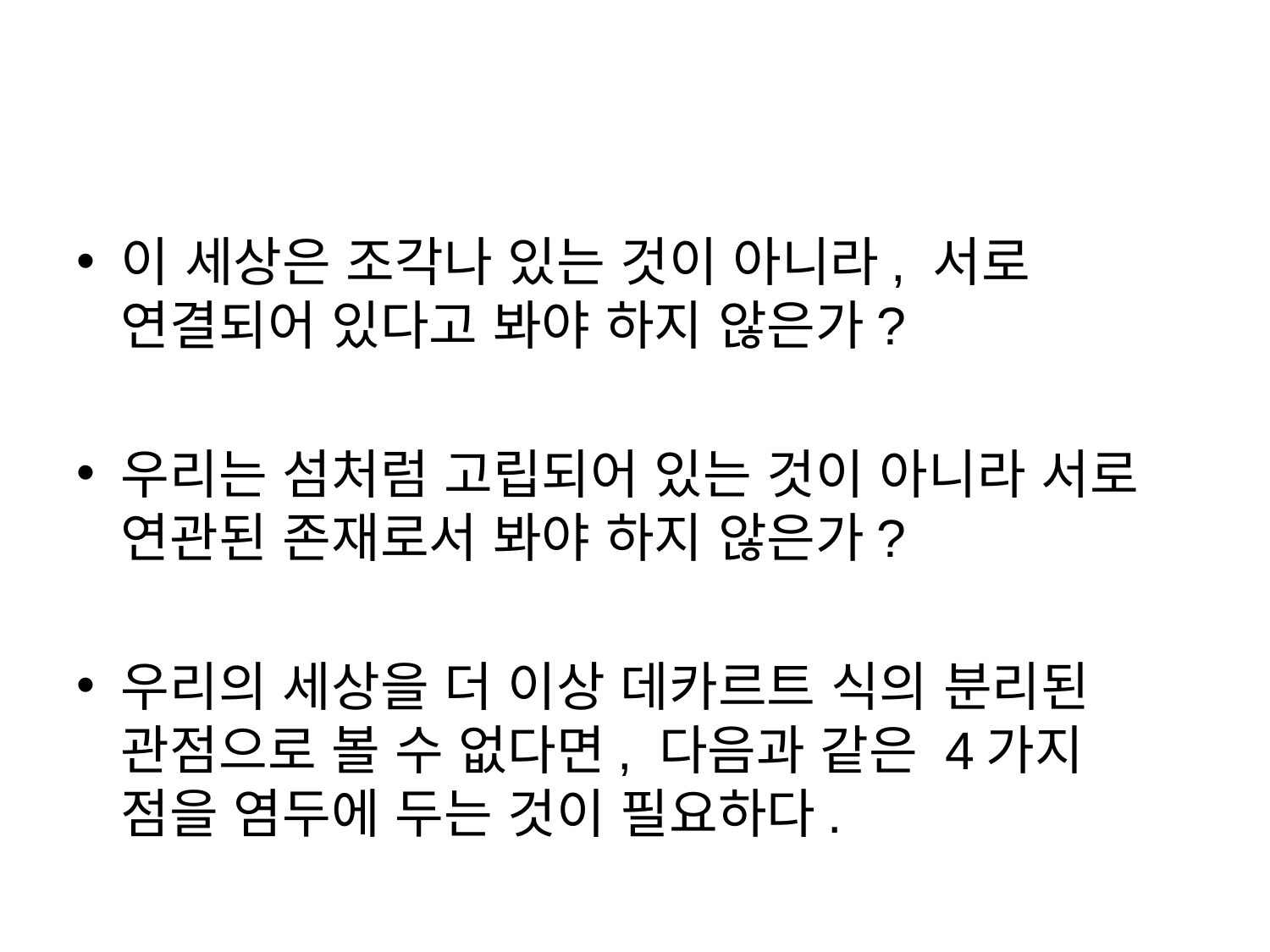

이 세상은 조각나 있는 것이 아니라, 서로 연결되어 있다고 봐야 하지 않은가?

우리는 섬처럼 고립되어 있는 것이 아니라 서로 연관된 존재로서 봐야 하지 않은가?

우리의 세상을 더 이상 데카르트 식의 분리된 관점으로 볼 수 없다면, 다음과 같은 4가지 점을 염두에 두는 것이 필요하다.